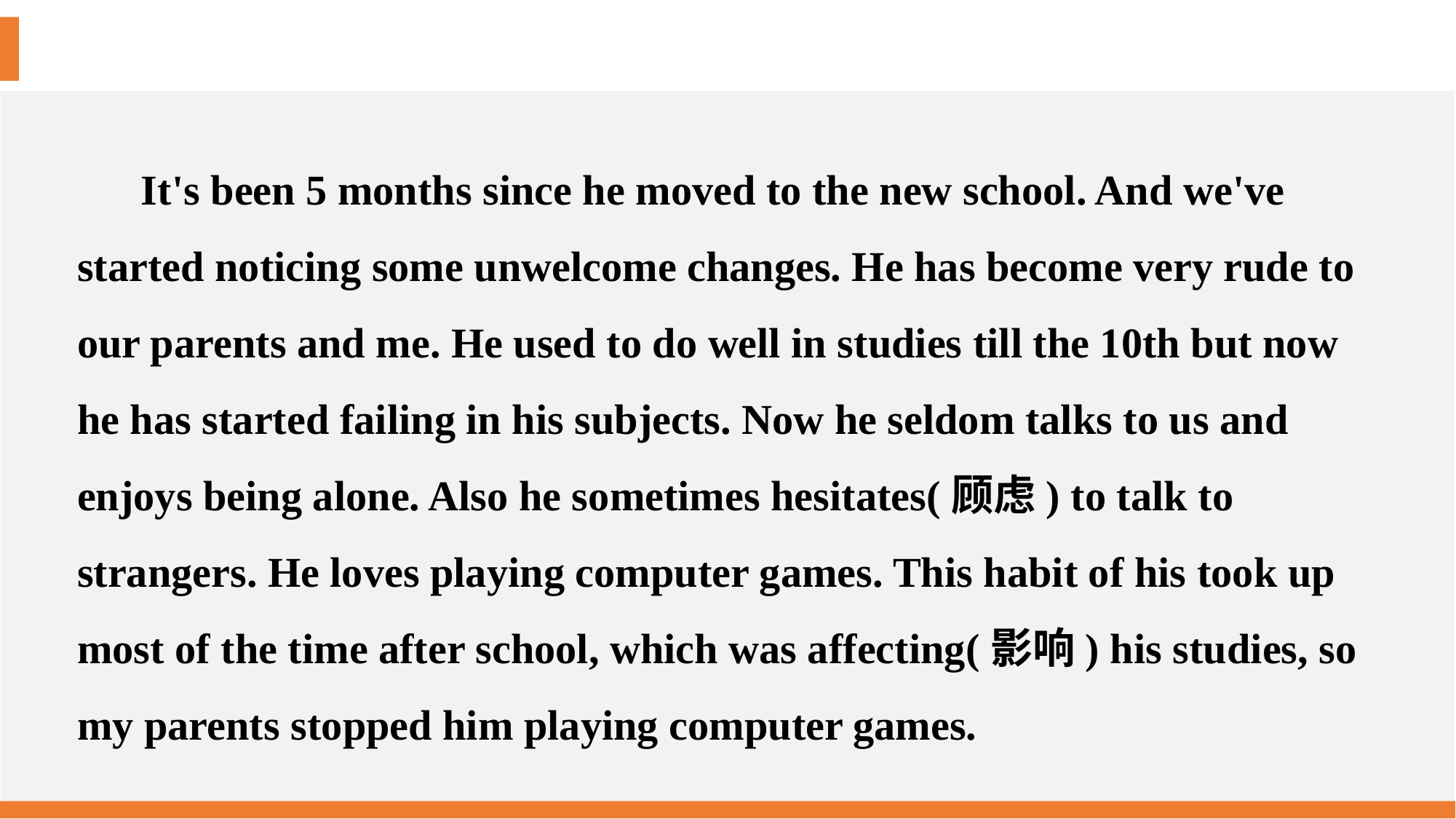

It's been 5 months since he moved to the new school. And we've started noticing some unwelcome changes. He has become very rude to our parents and me. He used to do well in studies till the 10th but now he has started failing in his subjects. Now he seldom talks to us and enjoys being alone. Also he sometimes hesitates(顾虑) to talk to strangers. He loves playing computer games. This habit of his took up most of the time after school, which was affecting(影响) his studies, so my parents stopped him playing computer games.